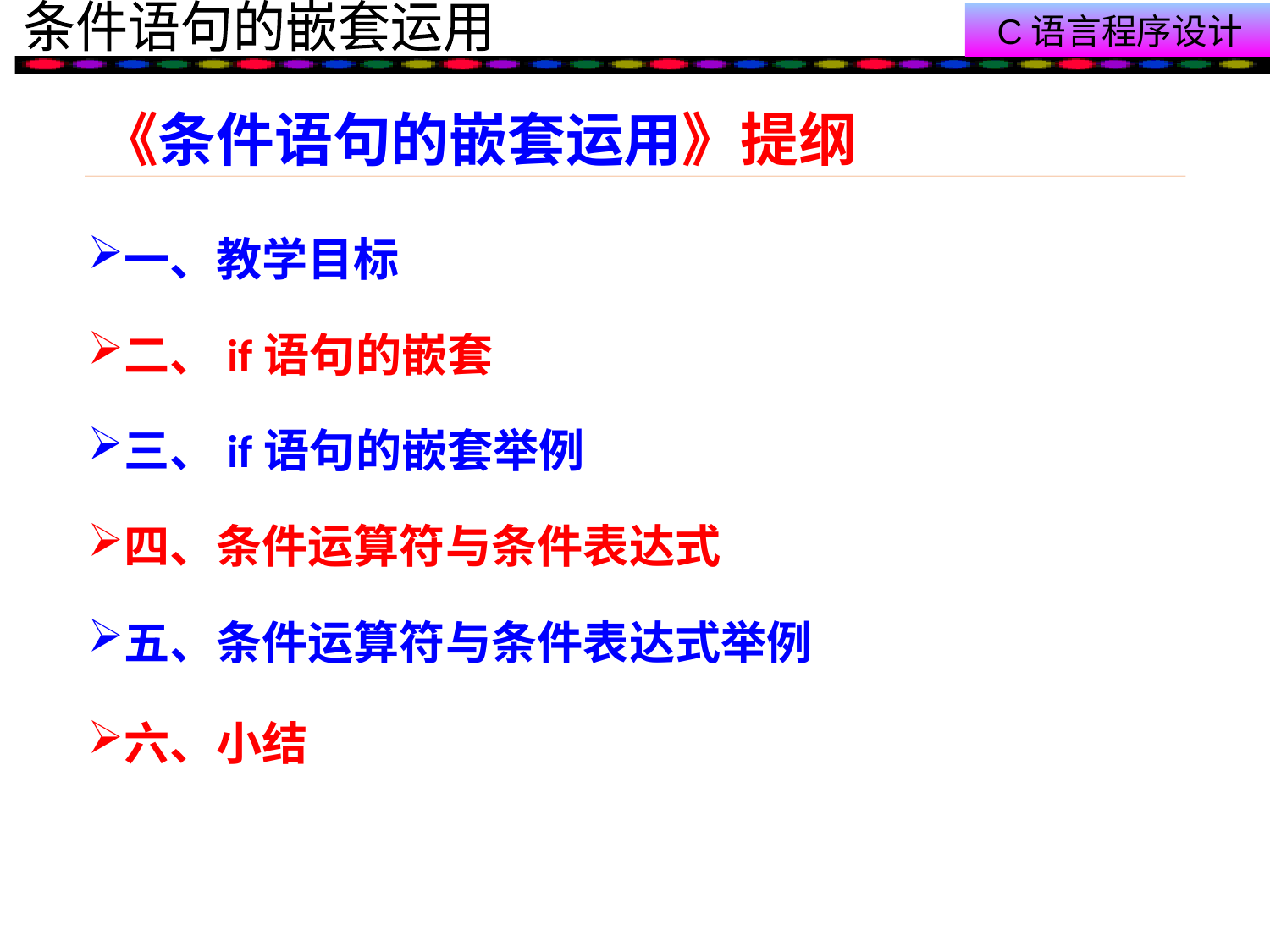

# 《条件语句的嵌套运用》提纲
一、教学目标
二、if语句的嵌套
三、if语句的嵌套举例
四、条件运算符与条件表达式
五、条件运算符与条件表达式举例
六、小结